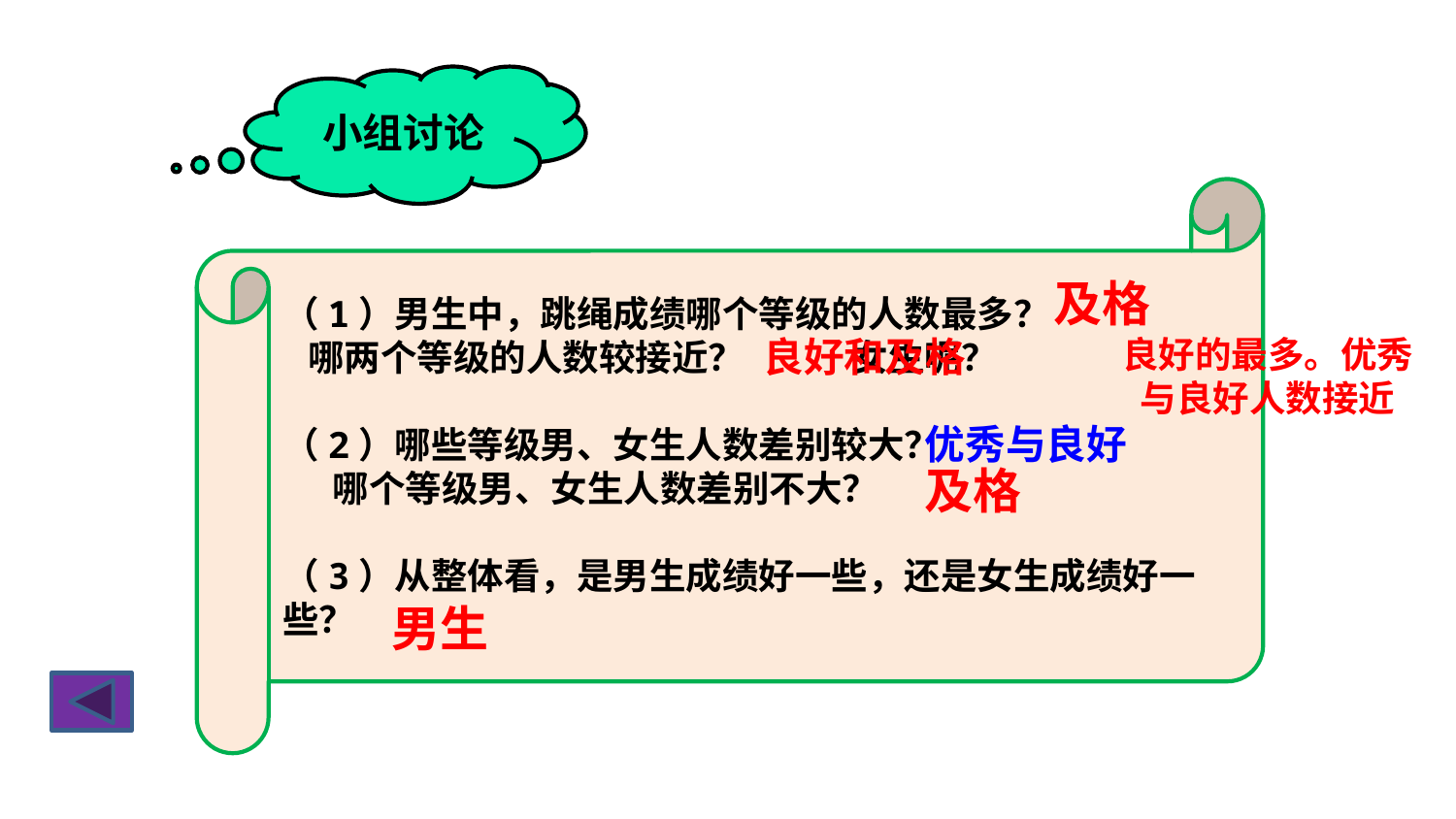

小组讨论
（1）男生中，跳绳成绩哪个等级的人数最多？
  哪两个等级的人数较接近？             女生呢？

（2）哪些等级男、女生人数差别较大？
     哪个等级男、女生人数差别不大？

（3）从整体看，是男生成绩好一些，还是女生成绩好一些？
及格
良好和及格
良好的最多。优秀与良好人数接近
优秀与良好
及格

男生